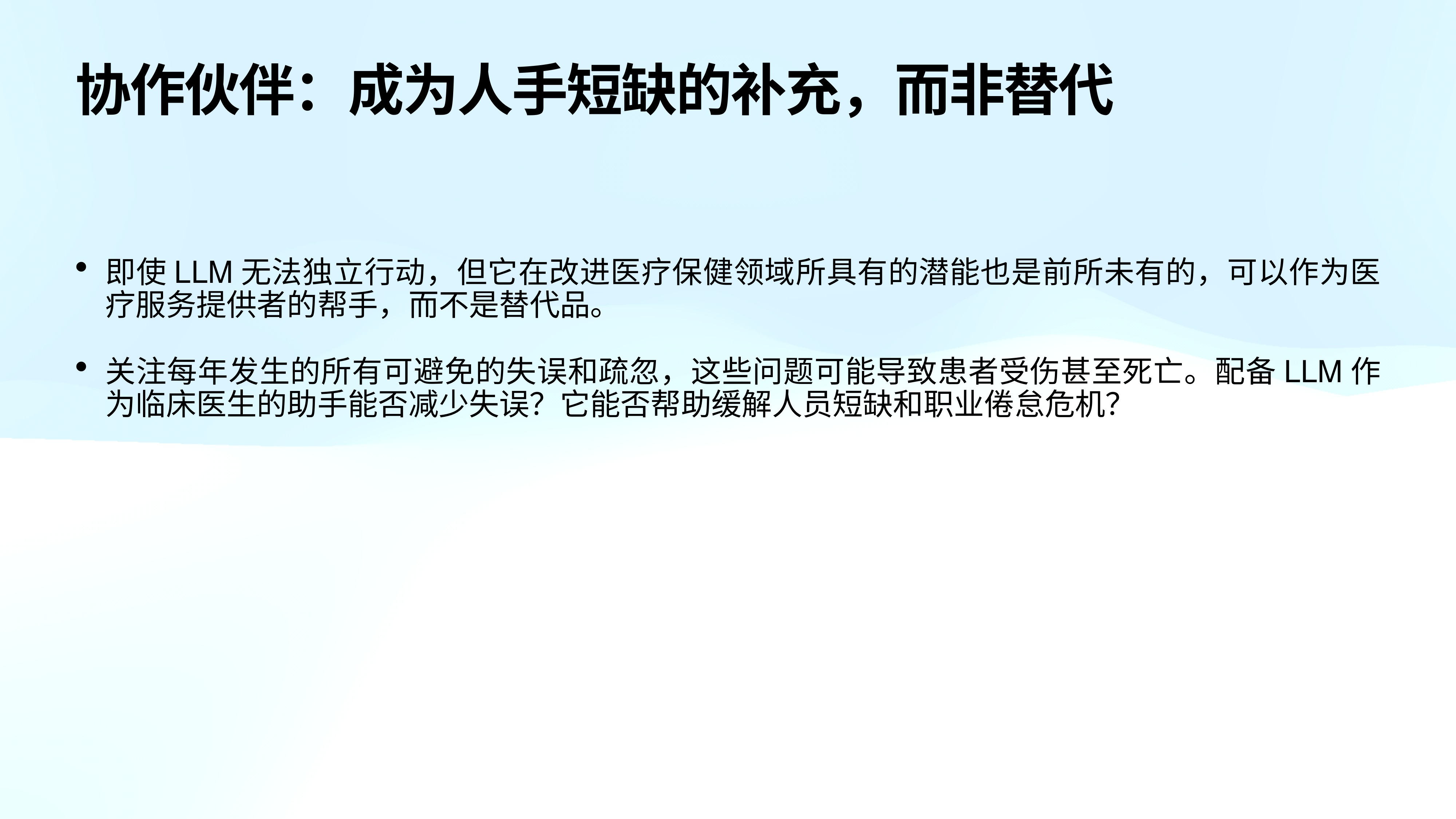

# 协作伙伴：成为人手短缺的补充，而非替代

即使LLM无法独立行动，但它在改进医疗保健领域所具有的潜能也是前所未有的，可以作为医疗服务提供者的帮手，而不是替代品。
关注每年发生的所有可避免的失误和疏忽，这些问题可能导致患者受伤甚至死亡。配备LLM作为临床医生的助手能否减少失误？它能否帮助缓解人员短缺和职业倦怠危机？